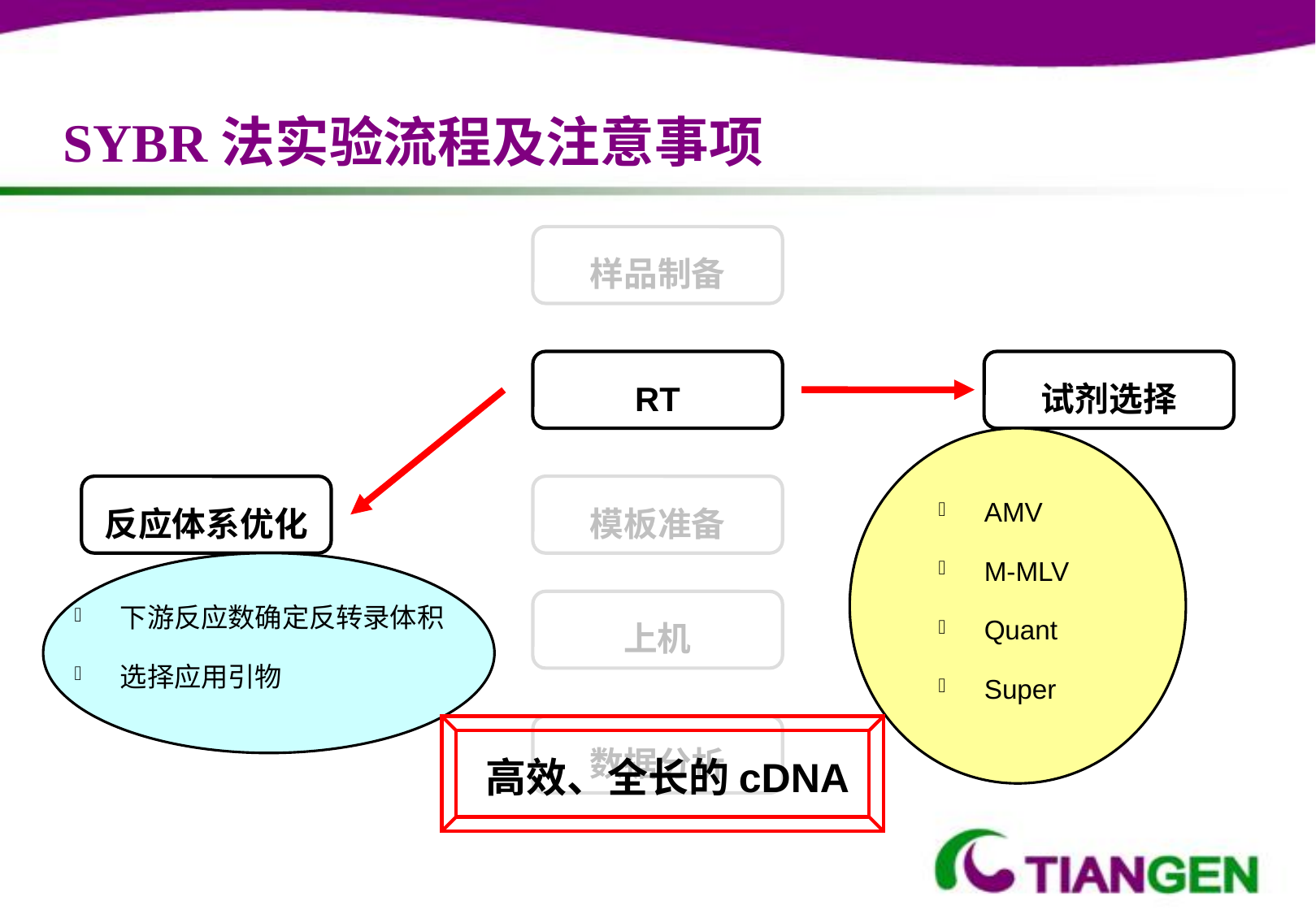

SYBR法实验流程及注意事项
样品制备
RT
试剂选择

AMV
M-MLV
Quant
Super

下游反应数确定反转录体积
选择应用引物

高效、全长的cDNA
反应体系优化
模板准备
上机
数据分析